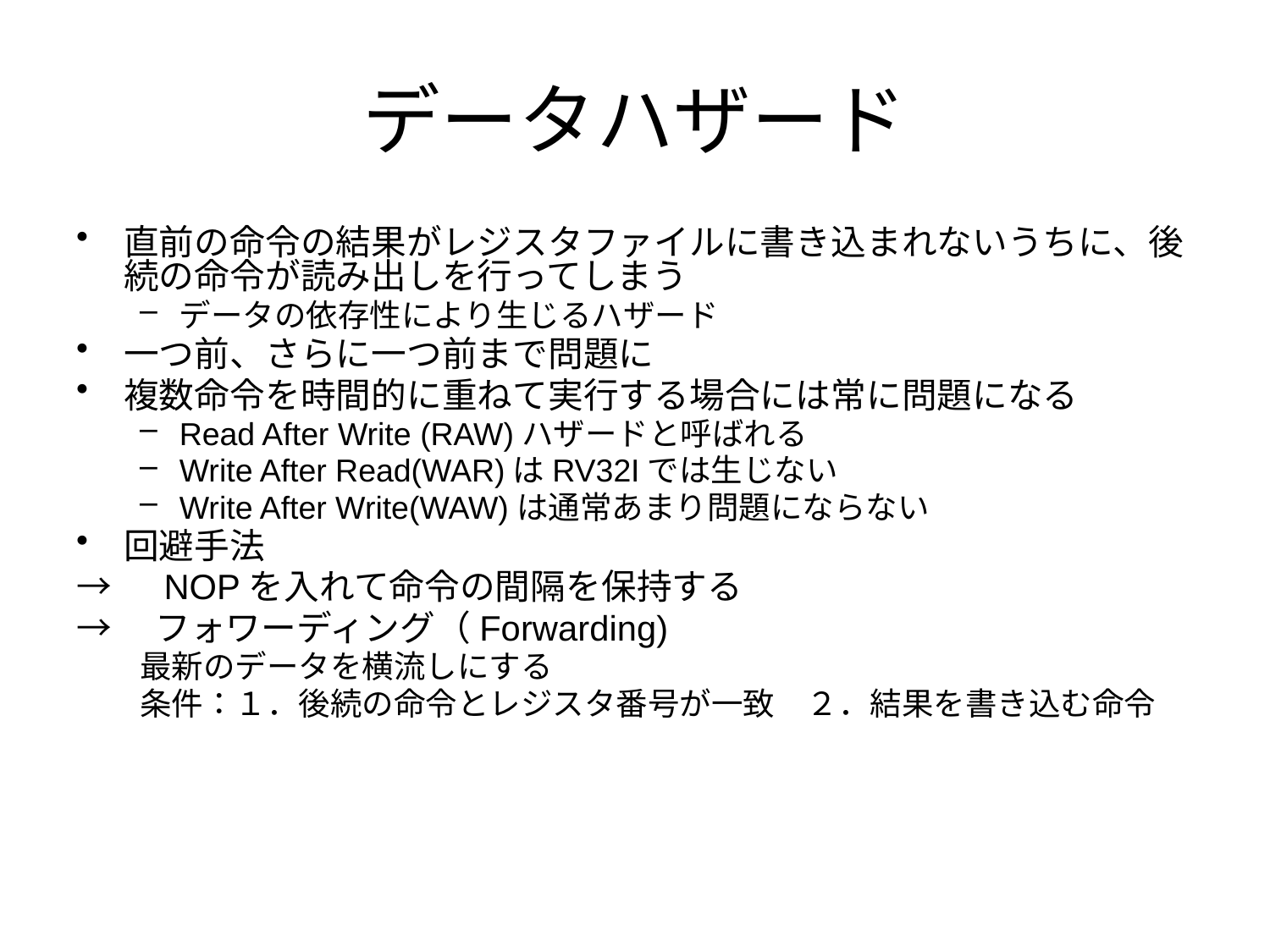

# データハザード
直前の命令の結果がレジスタファイルに書き込まれないうちに、後続の命令が読み出しを行ってしまう
データの依存性により生じるハザード
一つ前、さらに一つ前まで問題に
複数命令を時間的に重ねて実行する場合には常に問題になる
Read After Write (RAW)ハザードと呼ばれる
Write After Read(WAR)はRV32Iでは生じない
Write After Write(WAW)は通常あまり問題にならない
回避手法
→　NOPを入れて命令の間隔を保持する
→　フォワーディング（Forwarding)
最新のデータを横流しにする
条件：１．後続の命令とレジスタ番号が一致　２．結果を書き込む命令